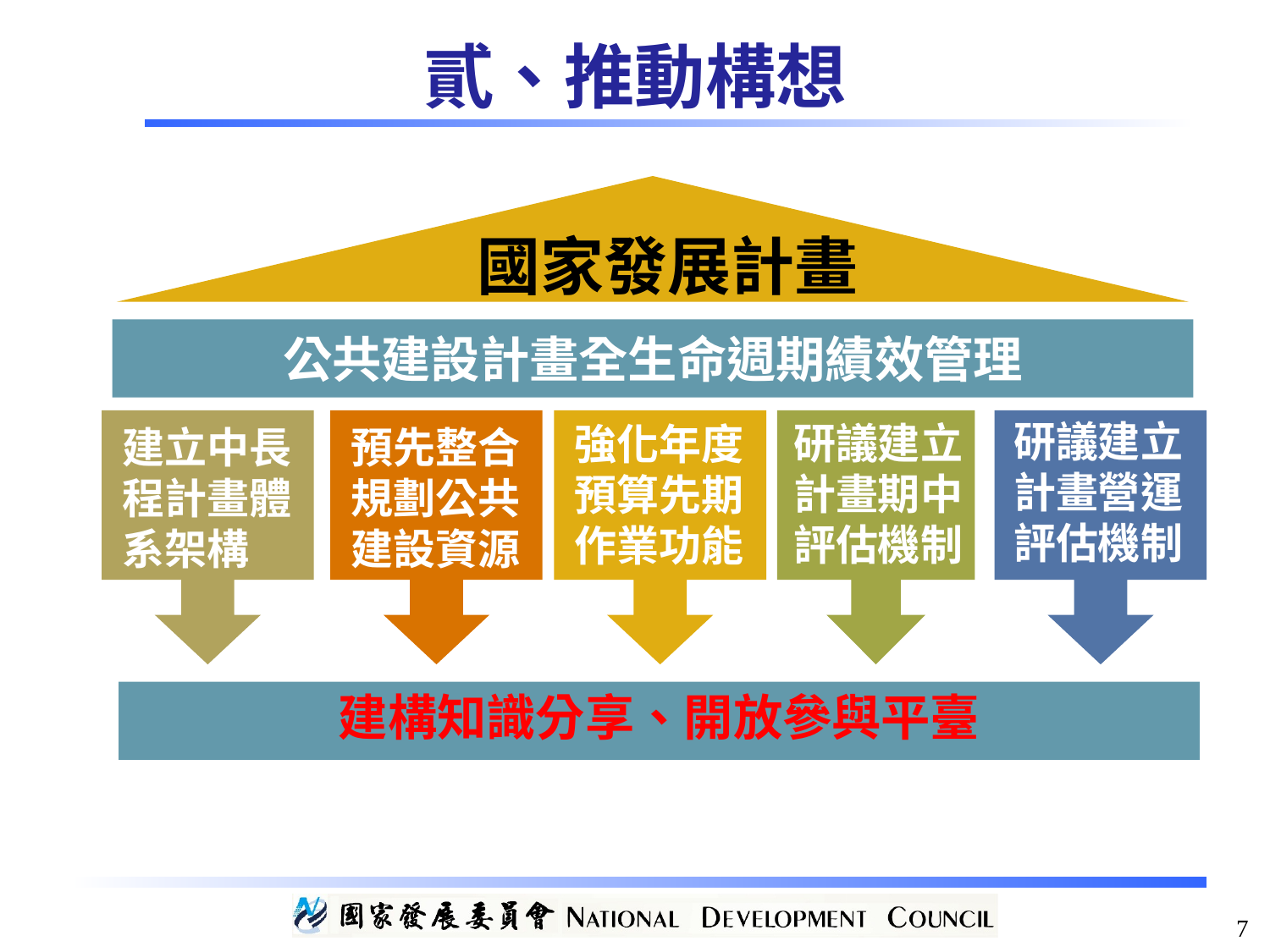

貳、推動構想
 國家發展計畫

建構知識分享、開放參與平臺
公共建設計畫全生命週期績效管理
研議建立計畫營運評估機制
研議建立計畫期中評估機制

強化年度預算先期作業功能

建立中長程計畫體系架構
預先整合規劃公共建設資源

7